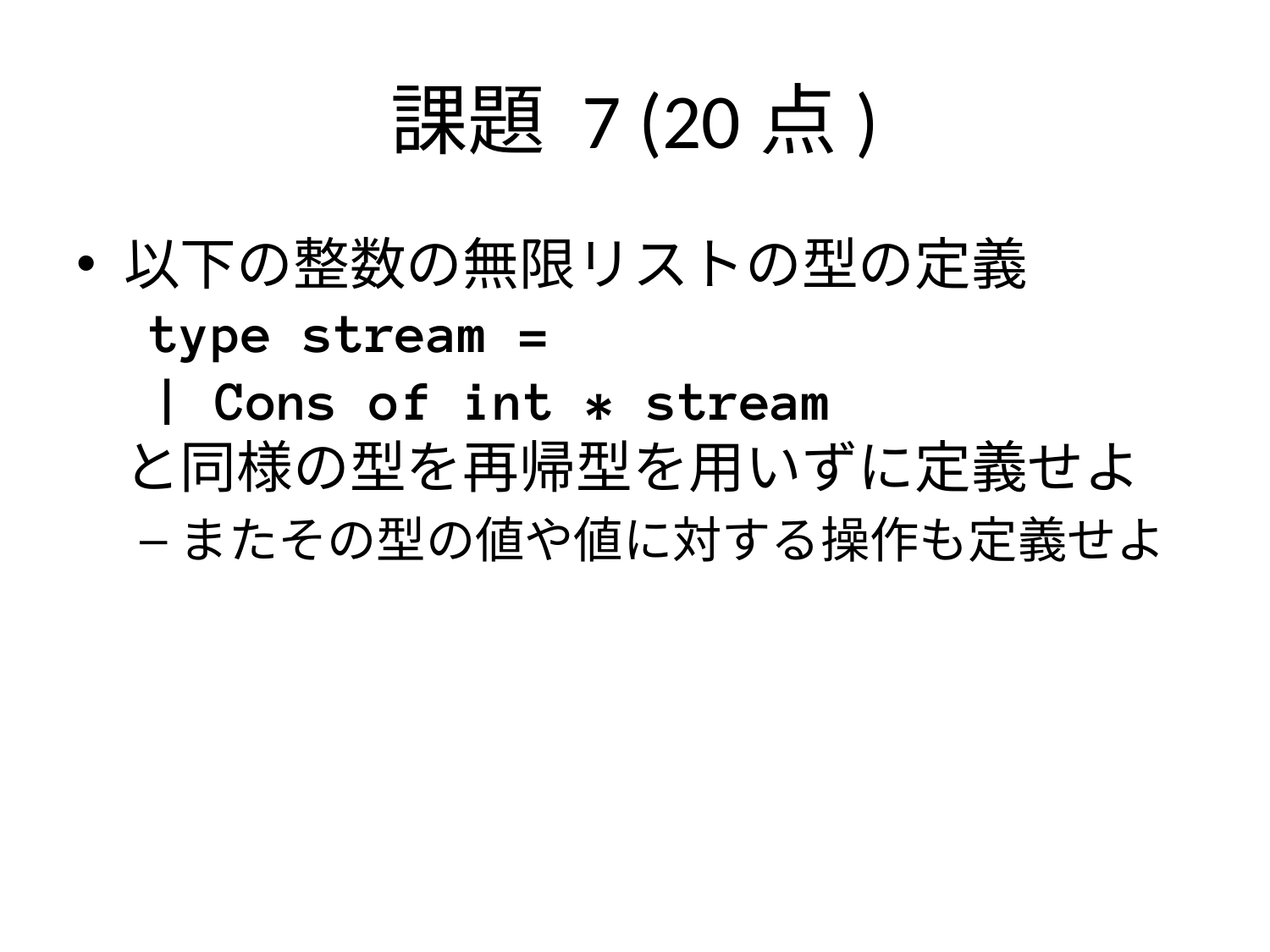

# 課題 7 (20点)
以下の整数の無限リストの型の定義
 type stream =
 | Cons of int * stream
と同様の型を再帰型を用いずに定義せよ
またその型の値や値に対する操作も定義せよ